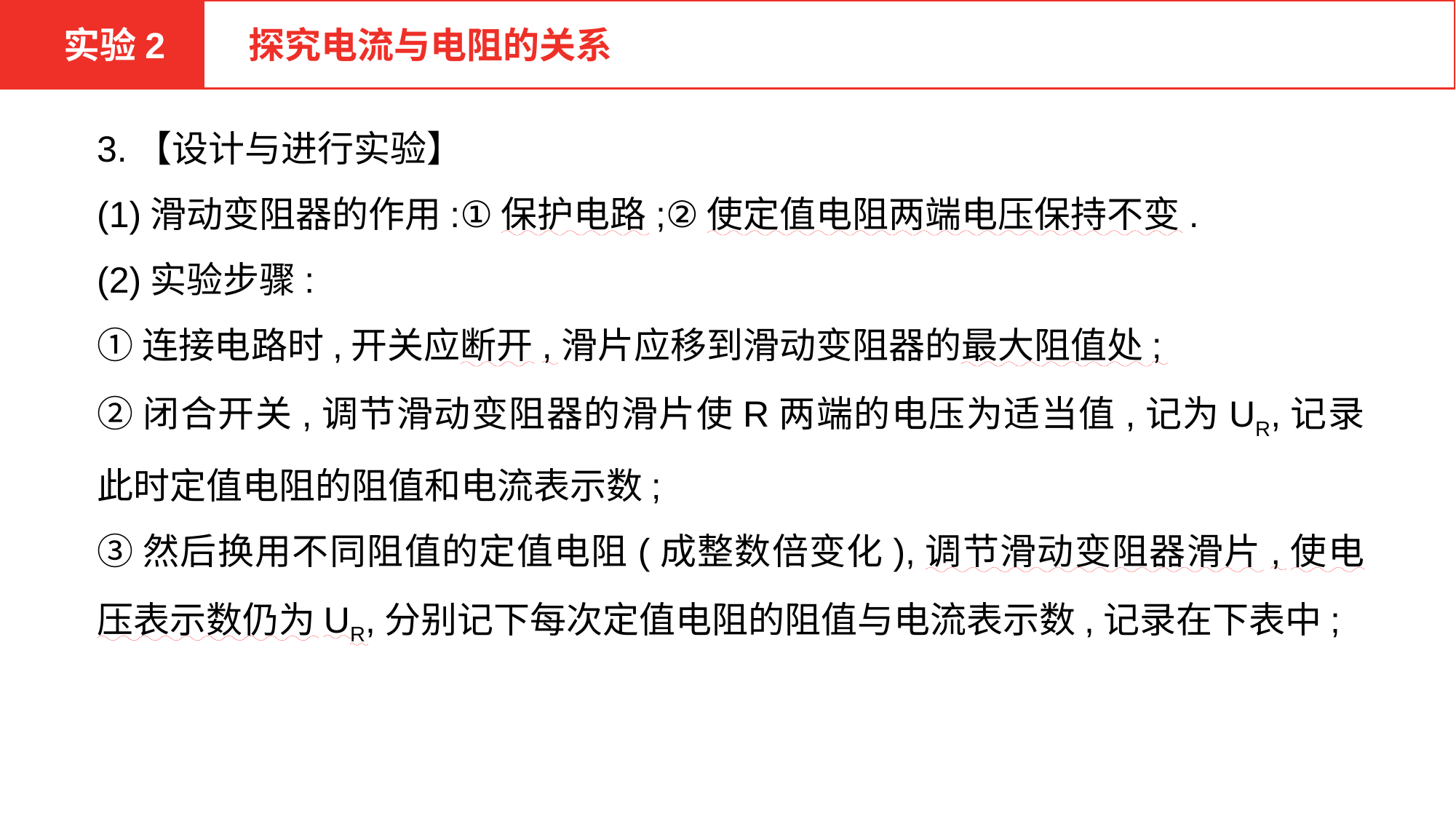

实验2
  探究电流与电阻的关系
3.【设计与进行实验】
(1)滑动变阻器的作用:①保护电路;②使定值电阻两端电压保持不变.
(2)实验步骤:
①连接电路时,开关应断开,滑片应移到滑动变阻器的最大阻值处;
②闭合开关,调节滑动变阻器的滑片使R两端的电压为适当值,记为UR,记录此时定值电阻的阻值和电流表示数;
③然后换用不同阻值的定值电阻(成整数倍变化),调节滑动变阻器滑片,使电压表示数仍为UR,分别记下每次定值电阻的阻值与电流表示数,记录在下表中;